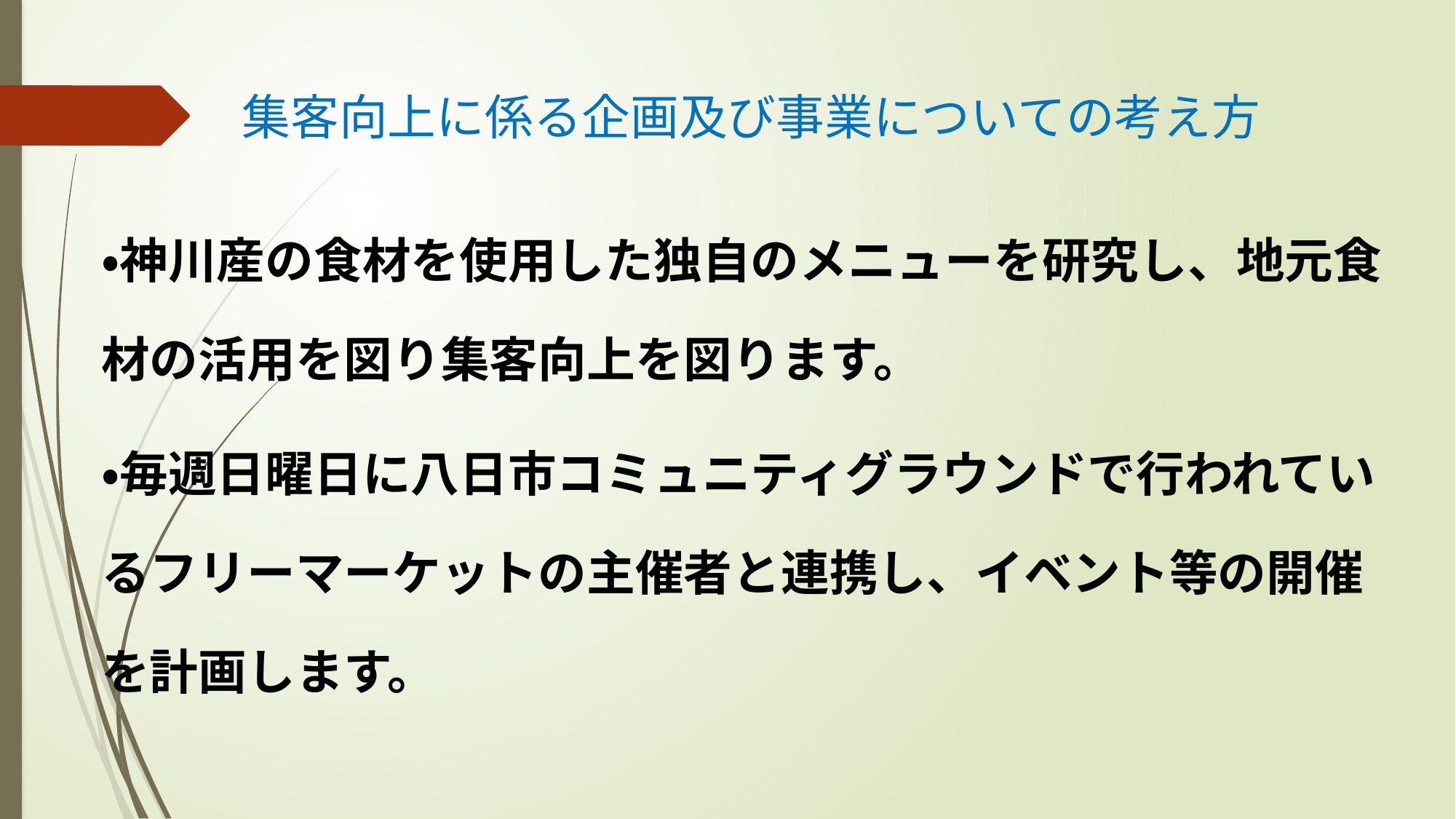

集客向上に係る企画及び事業についての考え方
・神川産の食材を使用した独自のメニューを研究し、地元食材の活用を図り集客向上を図ります。
・毎週日曜日に八日市コミュニティグラウンドで行われているフリーマーケットの主催者と連携し、イベント等の開催を計画します。